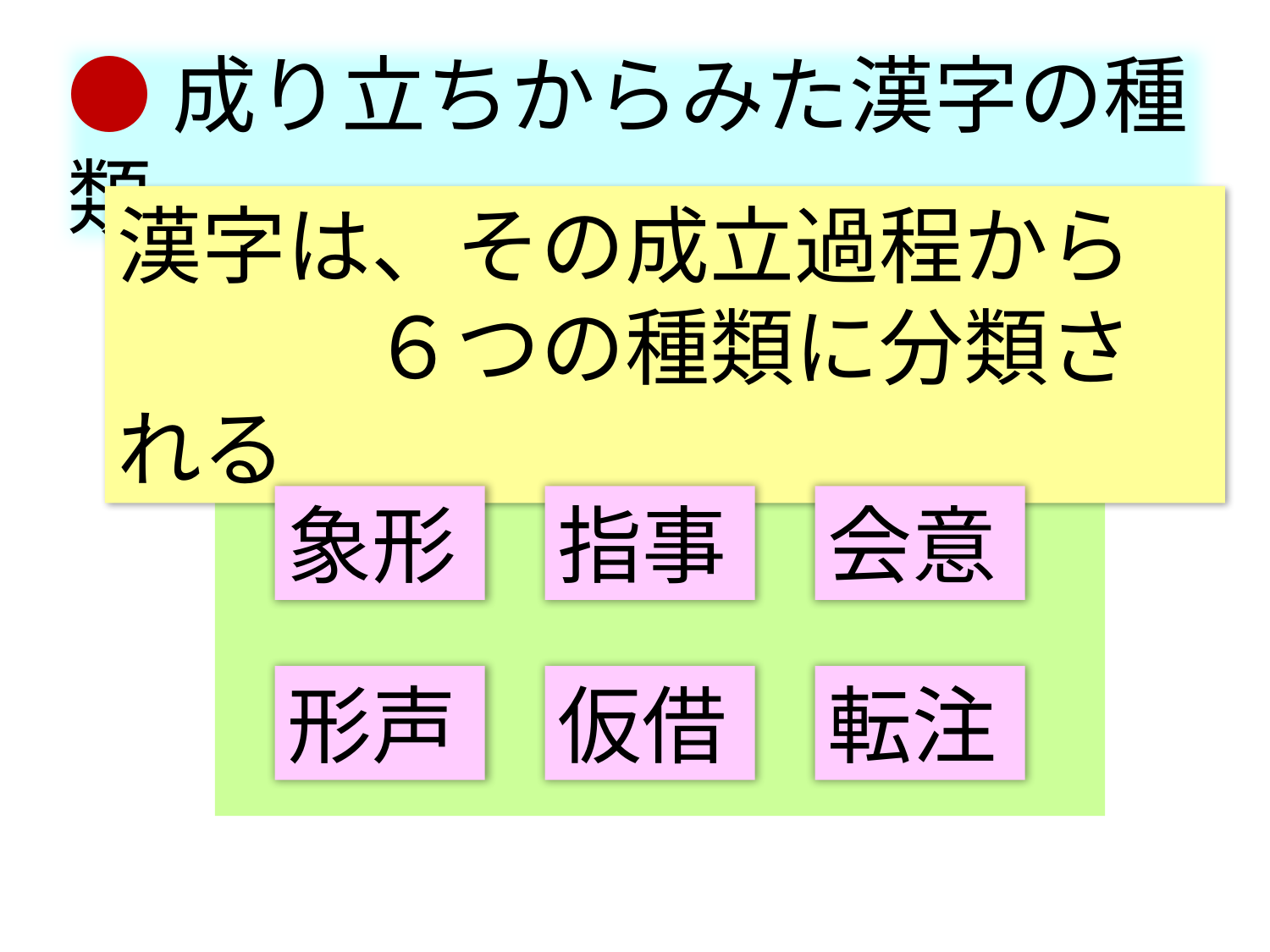

●成り立ちからみた漢字の種類
漢字は、その成立過程から
　　　６つの種類に分類される

象形
指事
会意
形声
仮借
転注